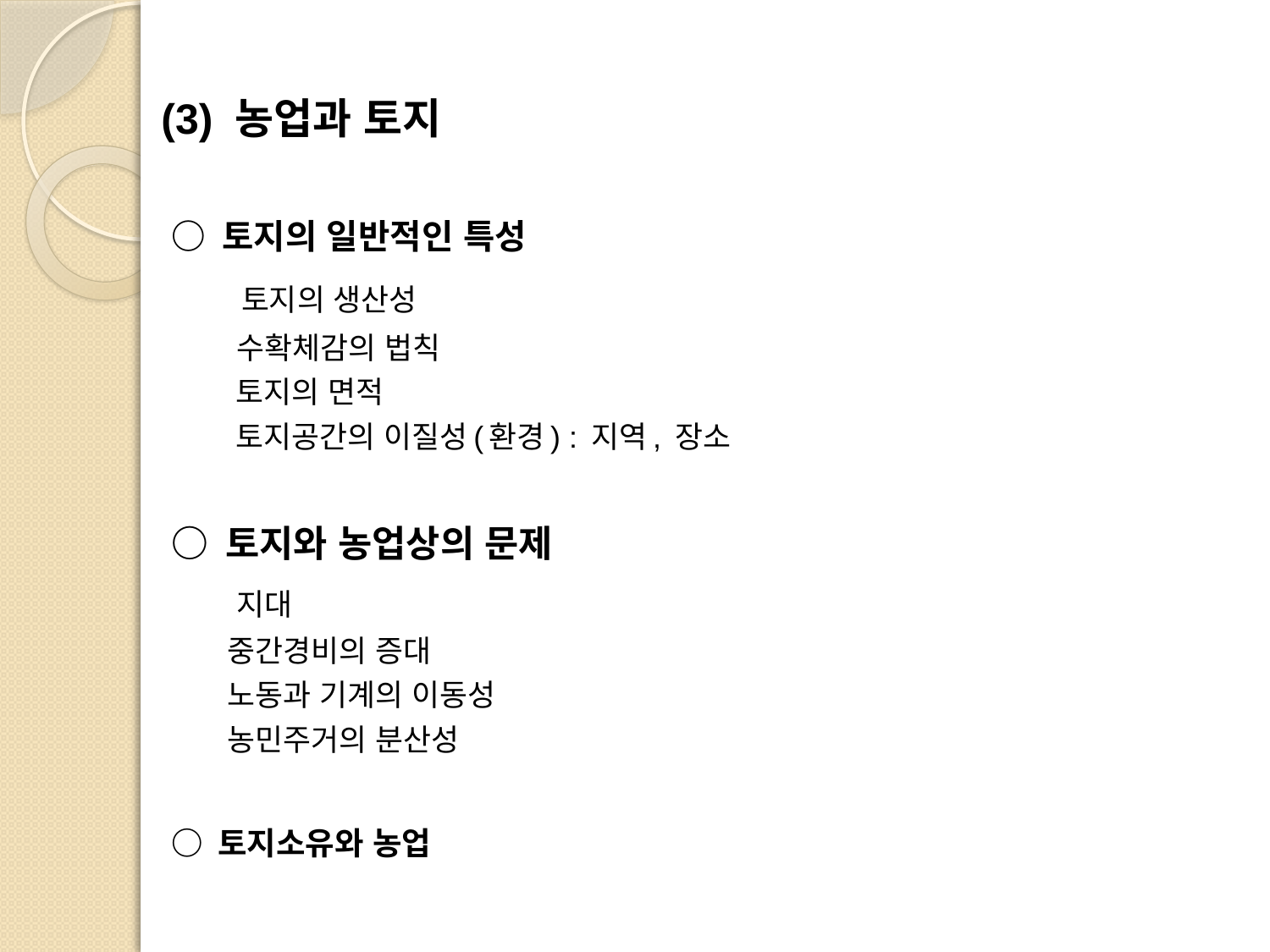

# (3) 농업과 토지
○ 토지의 일반적인 특성
	  토지의 생산성
	   수확체감의 법칙
       토지의 면적
       토지공간의 이질성(환경) : 지역, 장소

○ 토지와 농업상의 문제
	  지대
      중간경비의 증대
      노동과 기계의 이동성
      농민주거의 분산성

○ 토지소유와 농업